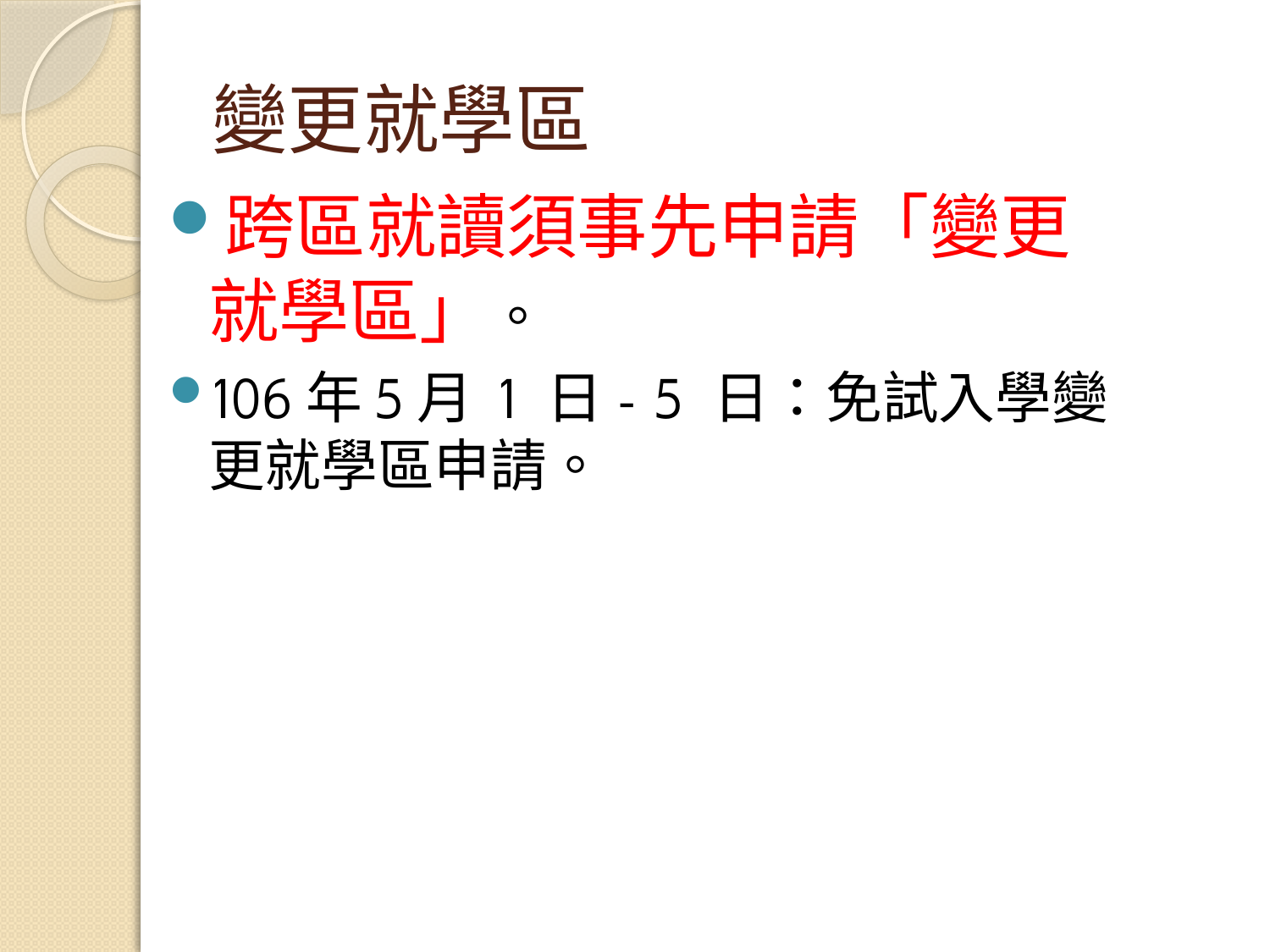

# 變更就學區
跨區就讀須事先申請「變更就學區」。
106年5月 1 日- 5 日：免試入學變更就學區申請。